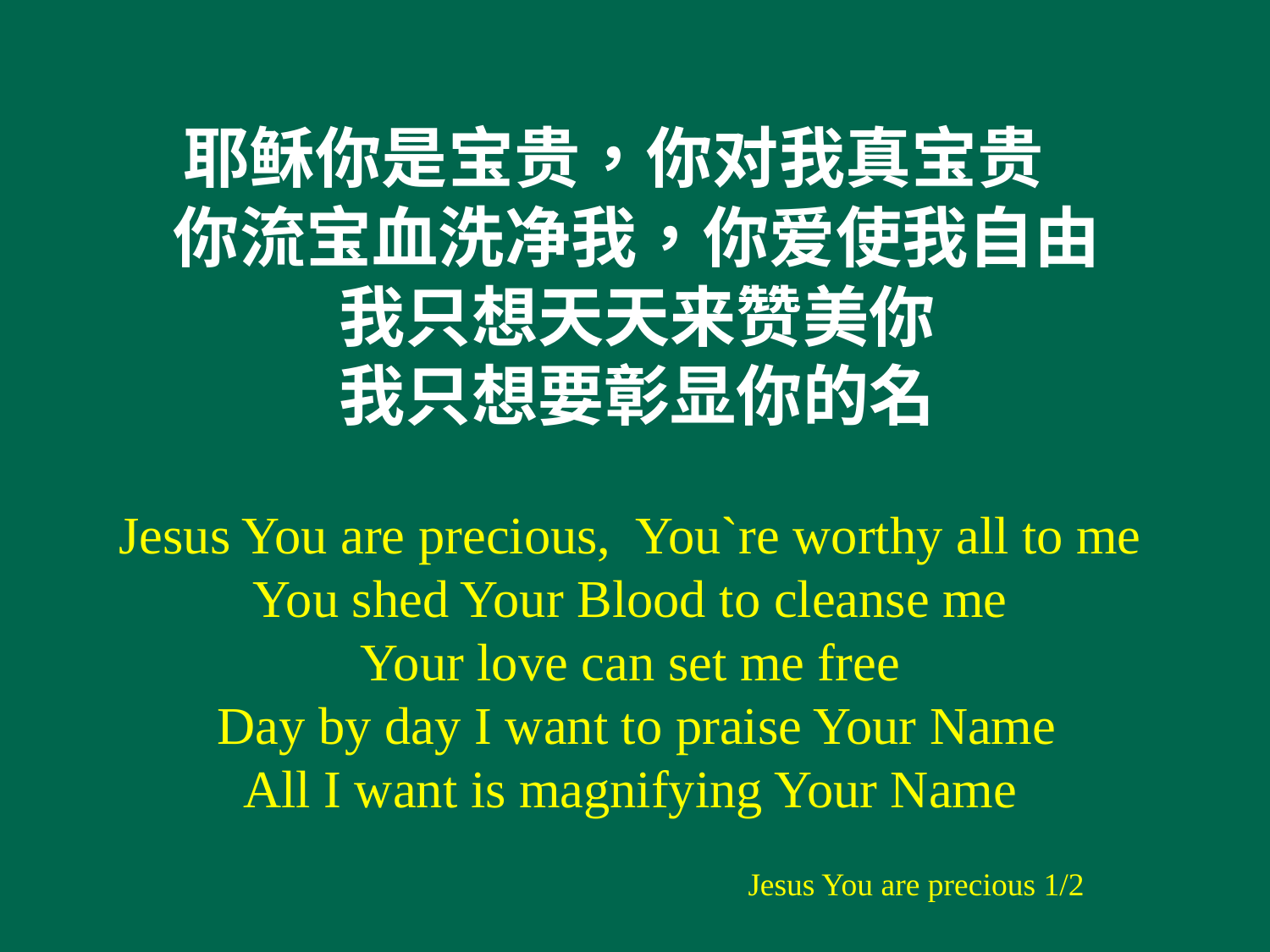

耶稣你是宝贵，你对我真宝贵
你流宝血洗净我，你爱使我自由
我只想天天来赞美你
我只想要彰显你的名
Jesus You are precious,  You`re worthy all to me
You shed Your Blood to cleanse me
Your love can set me free
 Day by day I want to praise Your Name
All I want is magnifying Your Name
Jesus You are precious 1/2